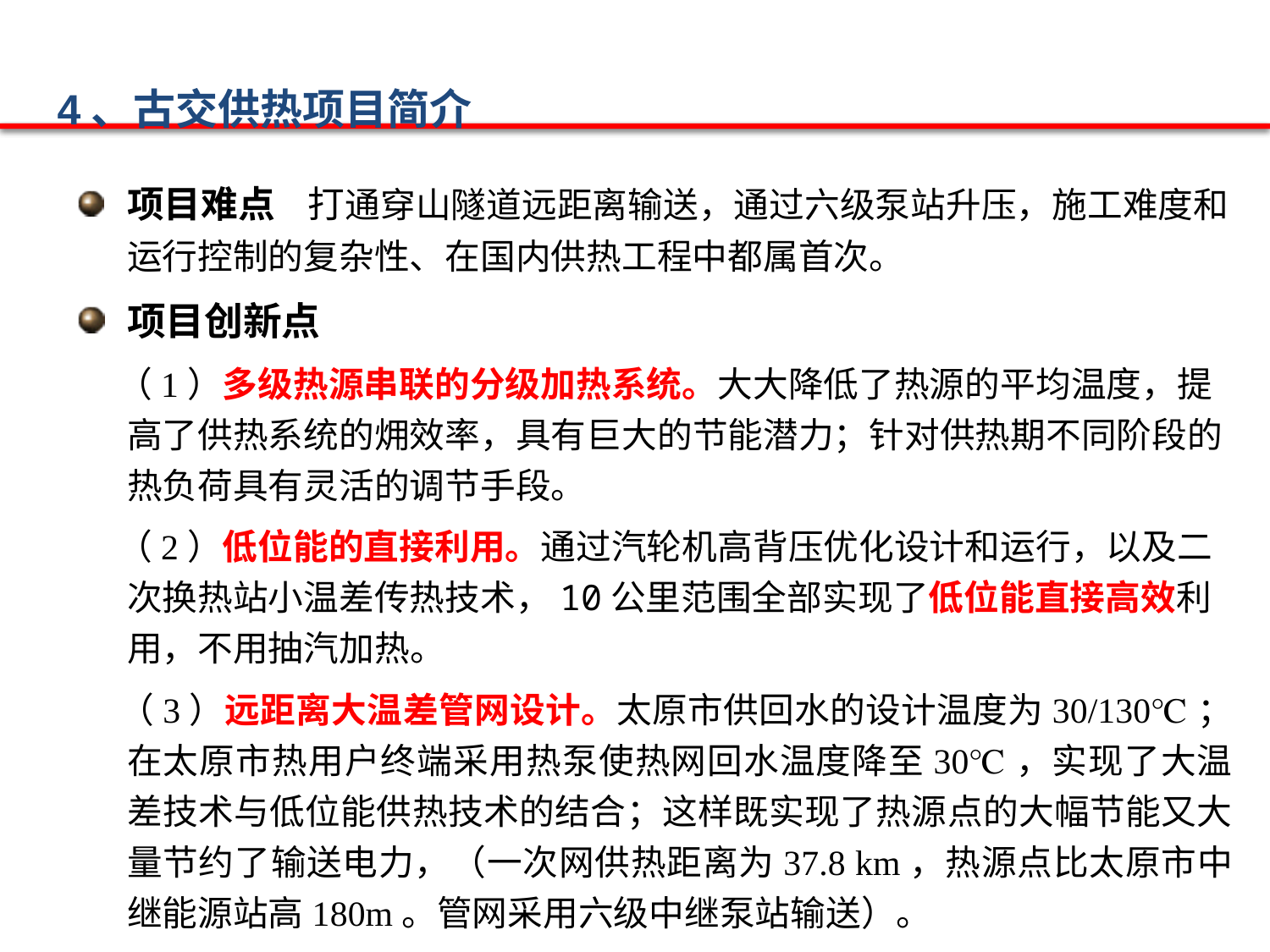

4、古交供热项目简介

项目难点    打通穿山隧道远距离输送，通过六级泵站升压，施工难度和运行控制的复杂性、在国内供热工程中都属首次。
项目创新点
    （1）多级热源串联的分级加热系统。大大降低了热源的平均温度，提高了供热系统的㶲效率，具有巨大的节能潜力；针对供热期不同阶段的热负荷具有灵活的调节手段。
    （2）低位能的直接利用。通过汽轮机高背压优化设计和运行，以及二次换热站小温差传热技术，10公里范围全部实现了低位能直接高效利用，不用抽汽加热。
    （3）远距离大温差管网设计。太原市供回水的设计温度为30/130℃；在太原市热用户终端采用热泵使热网回水温度降至30℃，实现了大温差技术与低位能供热技术的结合；这样既实现了热源点的大幅节能又大量节约了输送电力，（一次网供热距离为37.8 km，热源点比太原市中继能源站高180m。管网采用六级中继泵站输送）。
。